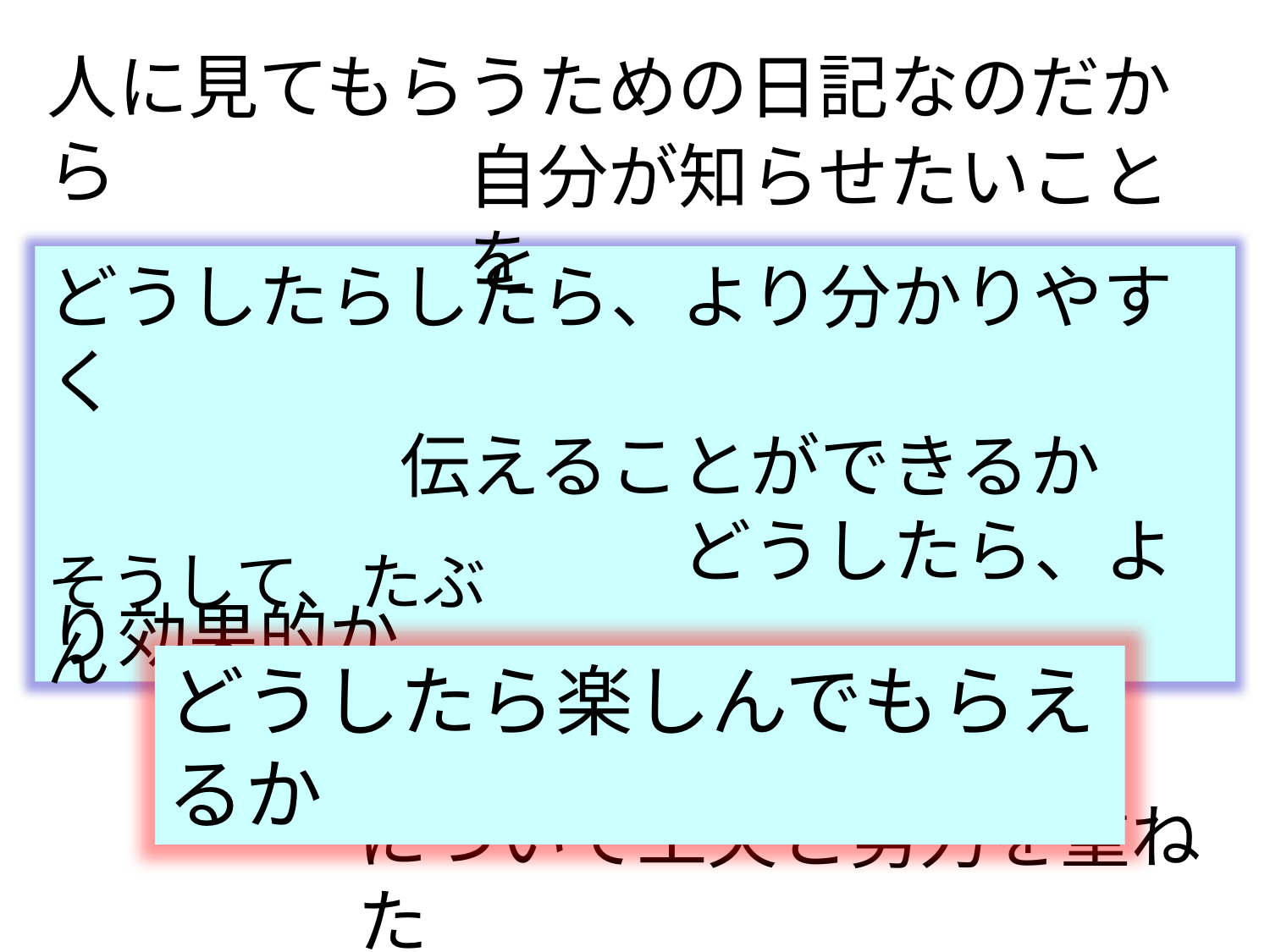

人に見てもらうための日記なのだから
自分が知らせたいことを
どうしたらしたら、より分かりやすく
　　　　　伝えることができるか
　　　　　　　　　どうしたら、より効果的か
そうして、たぶん
どうしたら楽しんでもらえるか
について工夫と努力を重ねた